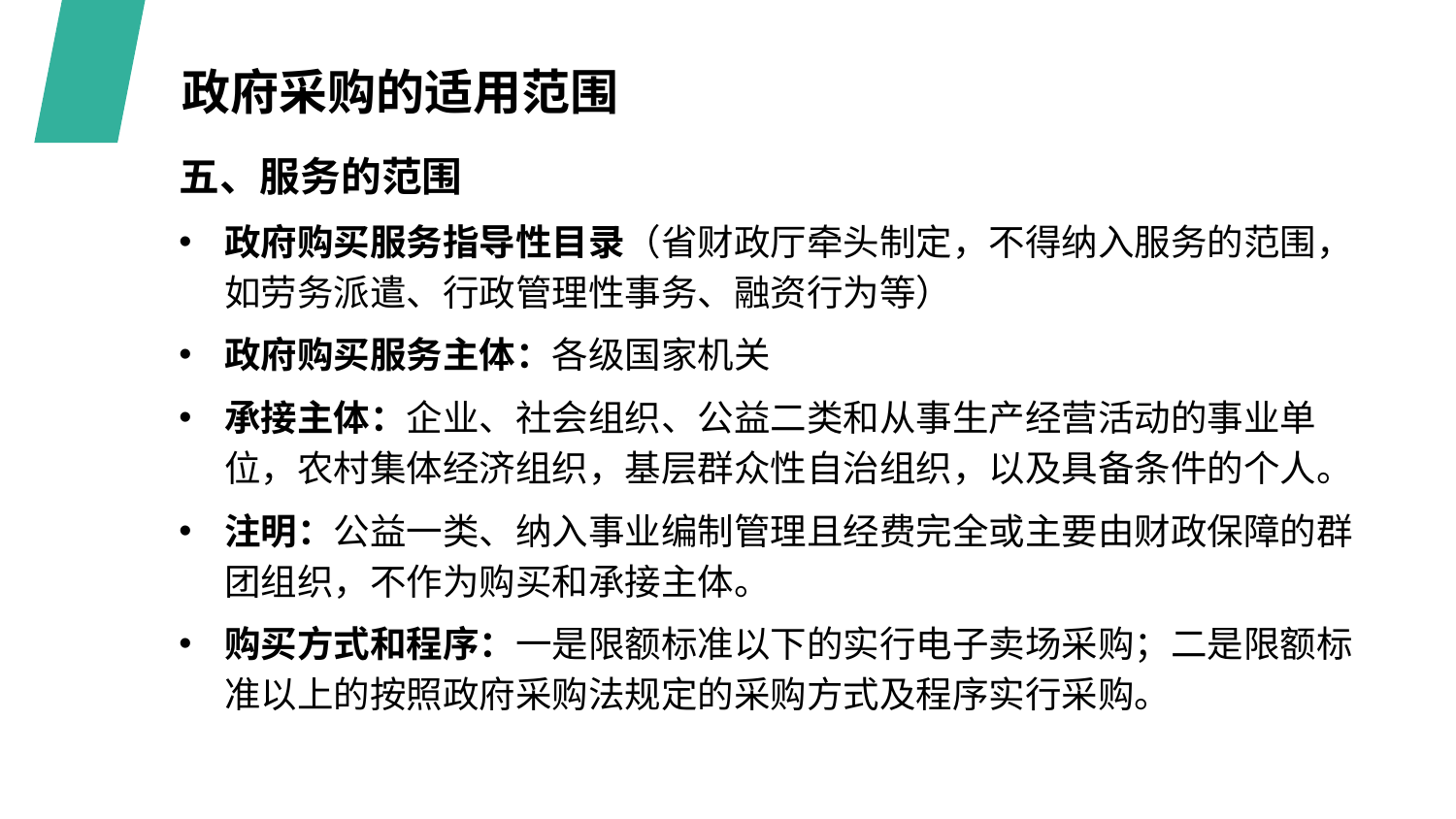

政府采购的适用范围
五、服务的范围
政府购买服务指导性目录（省财政厅牵头制定，不得纳入服务的范围，如劳务派遣、行政管理性事务、融资行为等）
政府购买服务主体：各级国家机关
承接主体：企业、社会组织、公益二类和从事生产经营活动的事业单位，农村集体经济组织，基层群众性自治组织，以及具备条件的个人。
注明：公益一类、纳入事业编制管理且经费完全或主要由财政保障的群团组织，不作为购买和承接主体。
购买方式和程序：一是限额标准以下的实行电子卖场采购；二是限额标准以上的按照政府采购法规定的采购方式及程序实行采购。